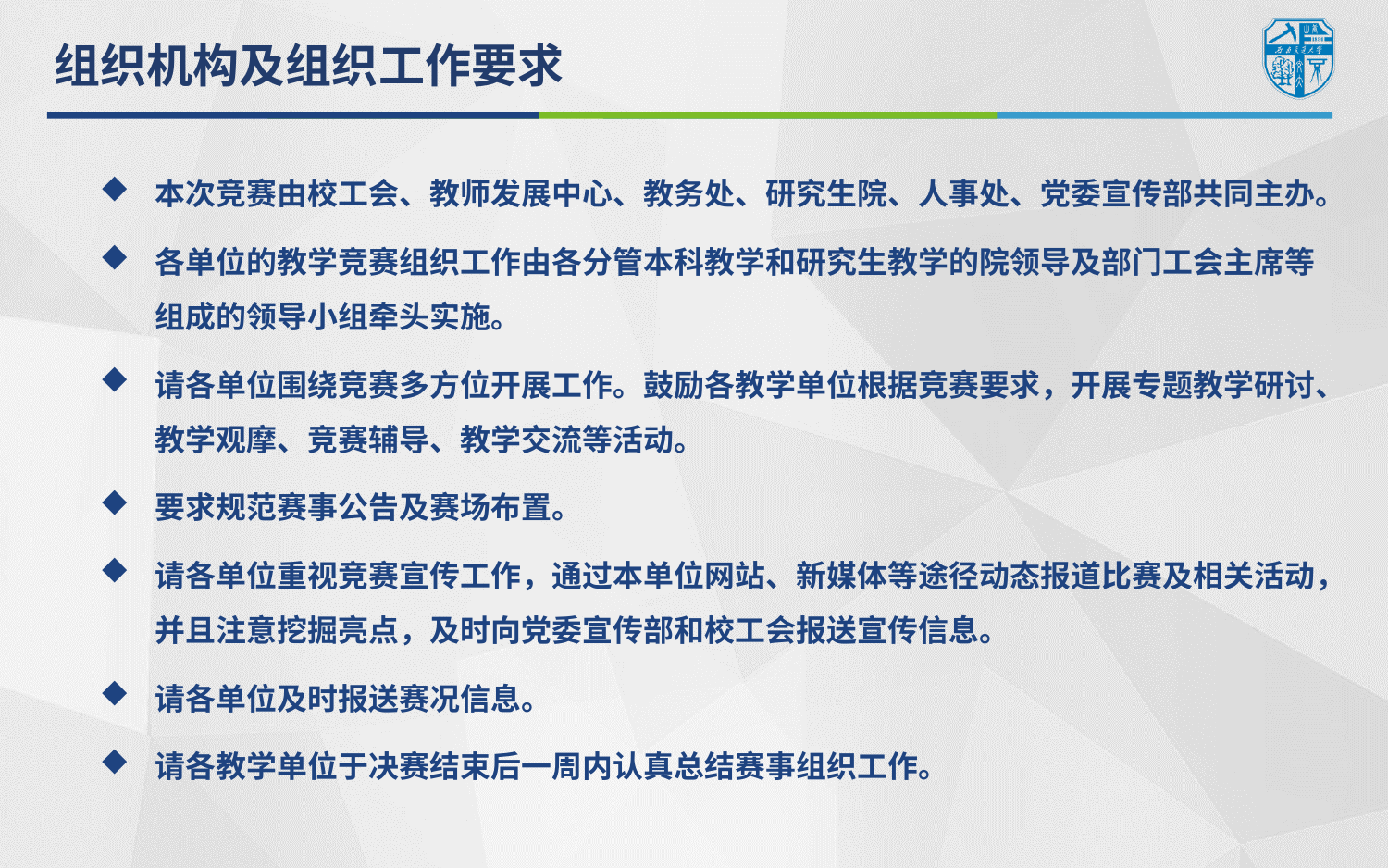

组织机构及组织工作要求
本次竞赛由校工会、教师发展中心、教务处、研究生院、人事处、党委宣传部共同主办。
各单位的教学竞赛组织工作由各分管本科教学和研究生教学的院领导及部门工会主席等组成的领导小组牵头实施。
请各单位围绕竞赛多方位开展工作。鼓励各教学单位根据竞赛要求，开展专题教学研讨、教学观摩、竞赛辅导、教学交流等活动。
要求规范赛事公告及赛场布置。
请各单位重视竞赛宣传工作，通过本单位网站、新媒体等途径动态报道比赛及相关活动，并且注意挖掘亮点，及时向党委宣传部和校工会报送宣传信息。
请各单位及时报送赛况信息。
请各教学单位于决赛结束后一周内认真总结赛事组织工作。